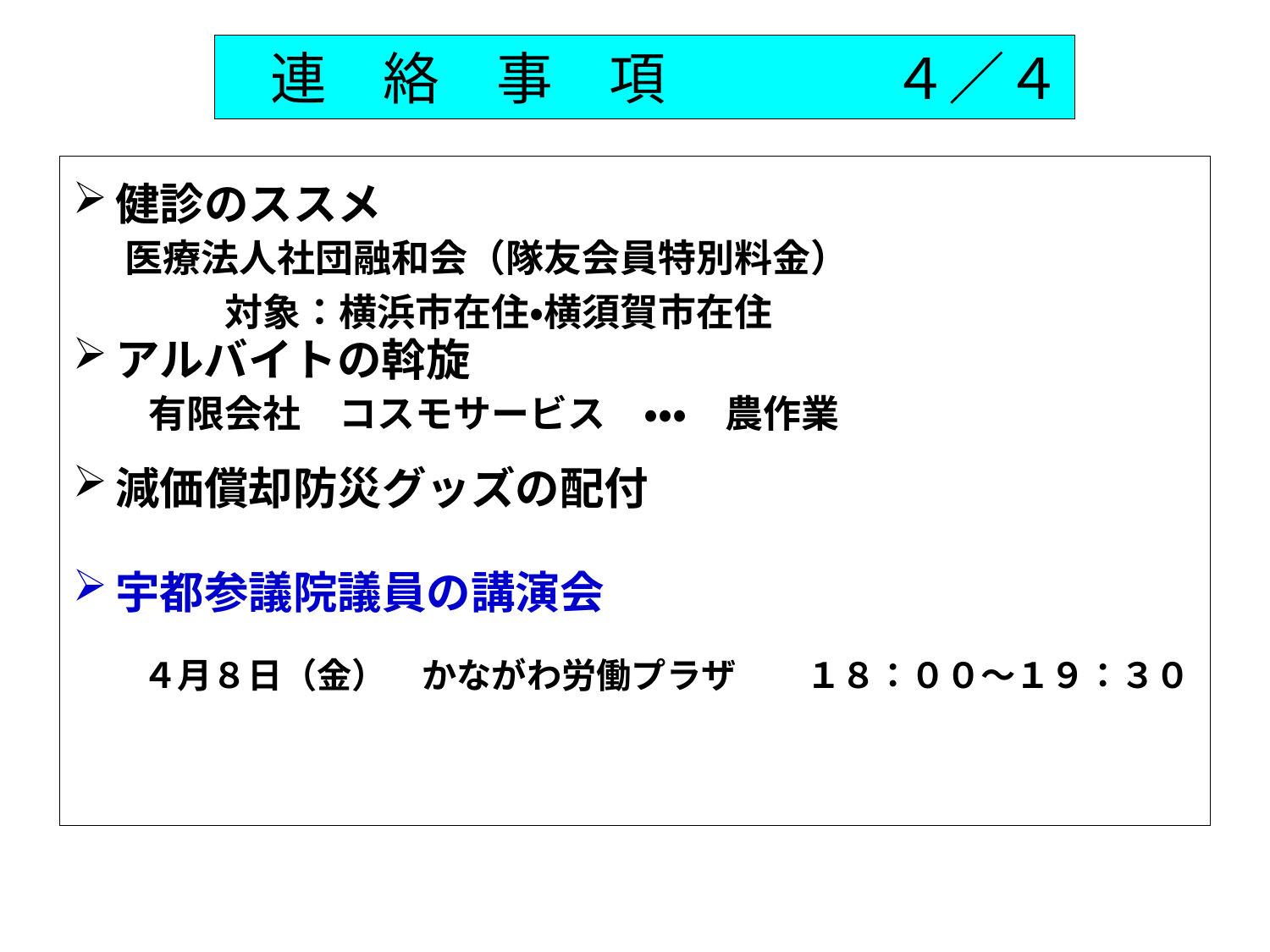

連　絡　事　項　　　　４／４

健診のススメ

     医療法人社団融和会（隊友会員特別料金）
　　　　対象：横浜市在住・横須賀市在住

アルバイトの斡旋

　　有限会社　コスモサービス　・・・　農作業

減価償却防災グッズの配付

宇都参議院議員の講演会
　　４月８日（金）　かながわ労働プラザ　　１８：００～１９：３０